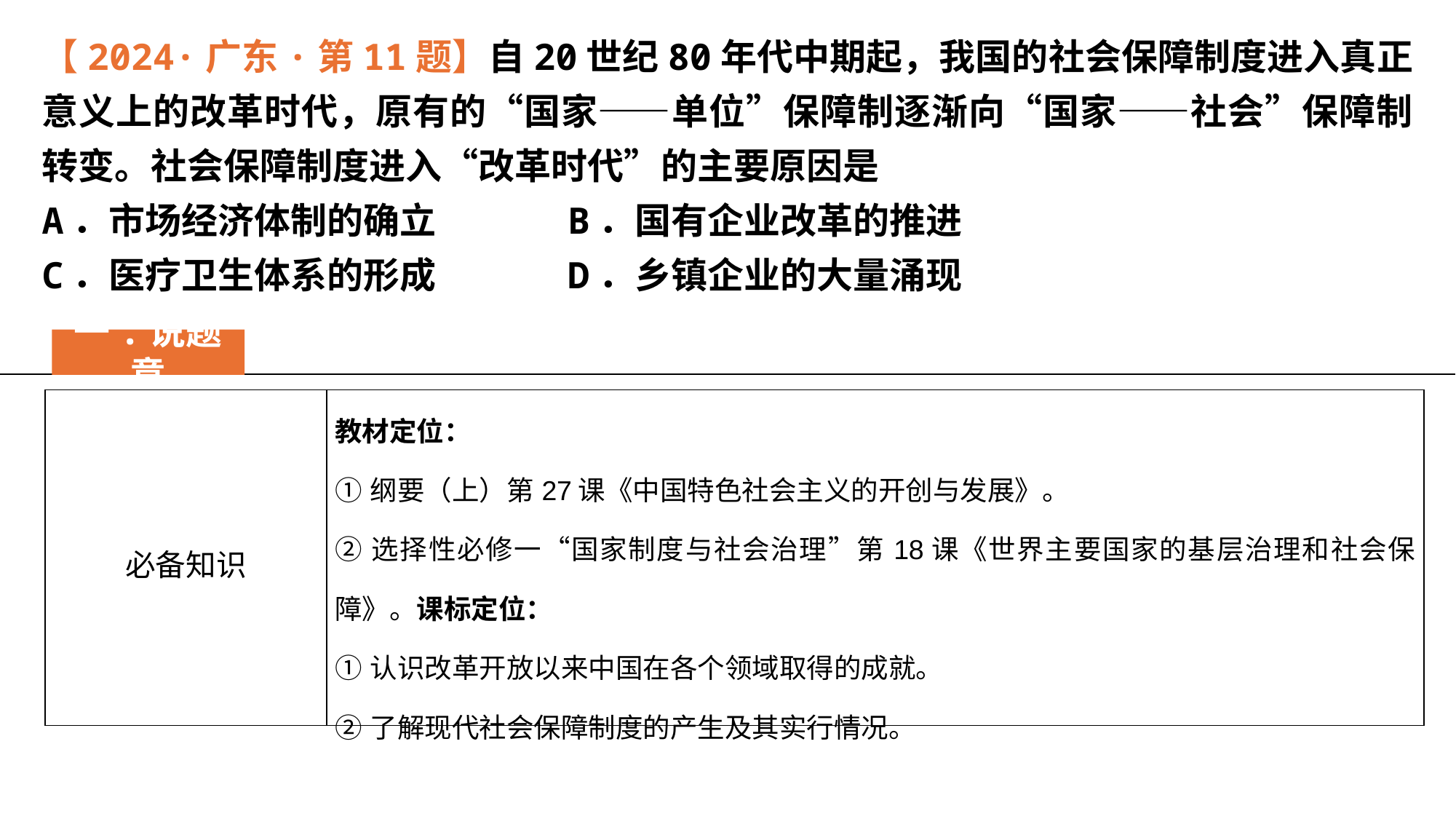

【2024·广东·第11题】自20世纪80年代中期起，我国的社会保障制度进入真正意义上的改革时代，原有的“国家——单位”保障制逐渐向“国家——社会”保障制转变。社会保障制度进入“改革时代”的主要原因是
A．市场经济体制的确立               B．国有企业改革的推进
C．医疗卫生体系的形成               D．乡镇企业的大量涌现
一.说题意
| 必备知识 | 教材定位： ①纲要（上）第27课《中国特色社会主义的开创与发展》。 ②选择性必修一“国家制度与社会治理”第18课《世界主要国家的基层治理和社会保障》。课标定位： ①认识改革开放以来中国在各个领域取得的成就。 ②了解现代社会保障制度的产生及其实行情况。 |
| --- | --- |